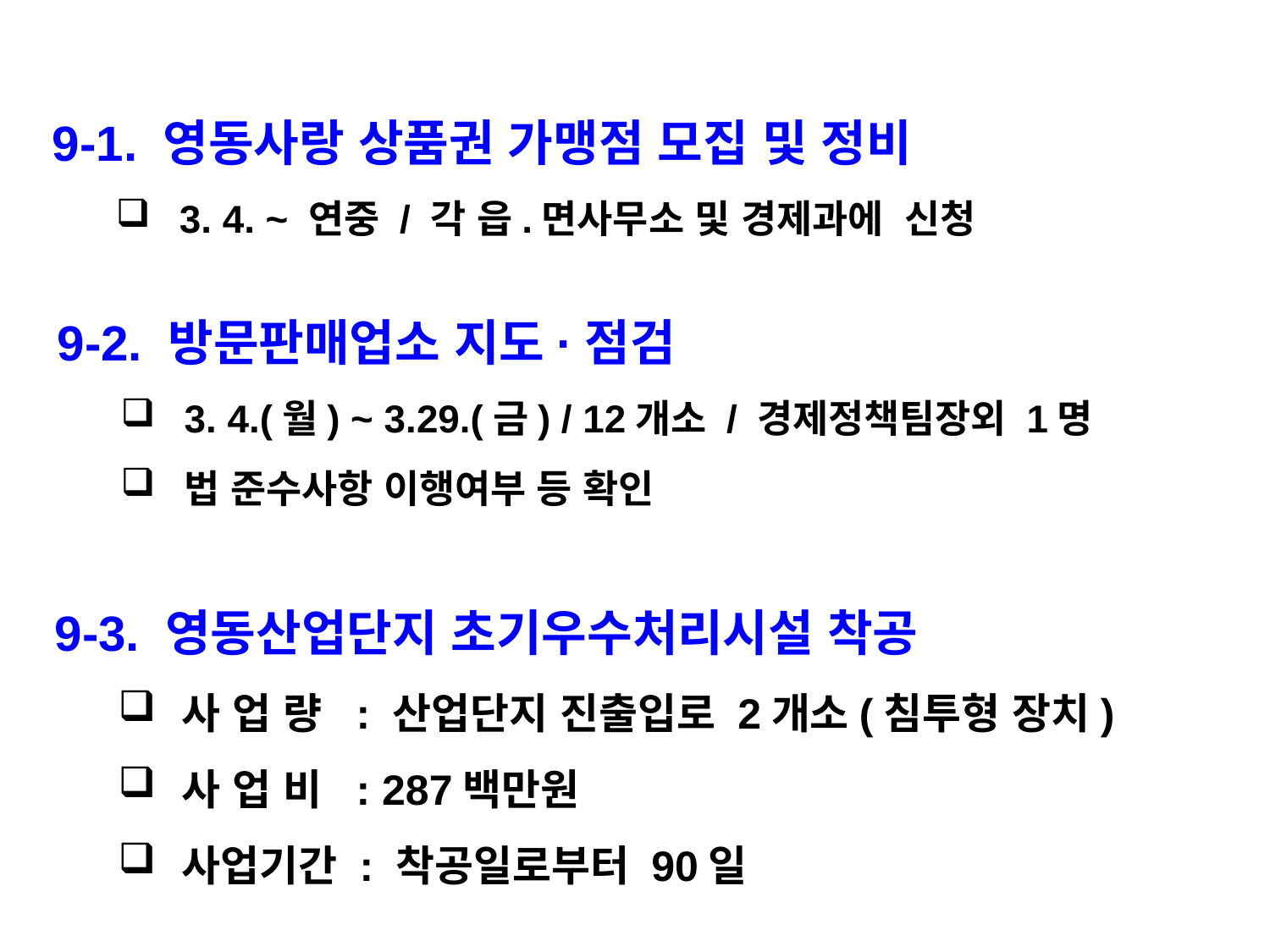

9-1. 영동사랑 상품권 가맹점 모집 및 정비
3. 4. ~ 연중 / 각 읍.면사무소 및 경제과에  신청
9-2. 방문판매업소 지도·점검
3. 4.(월) ~ 3.29.(금) / 12개소 / 경제정책팀장외 1명
법 준수사항 이행여부 등 확인
9-3. 영동산업단지 초기우수처리시설 착공
사 업 량  : 산업단지 진출입로 2개소(침투형 장치)
사 업 비  : 287백만원
사업기간 : 착공일로부터 90일